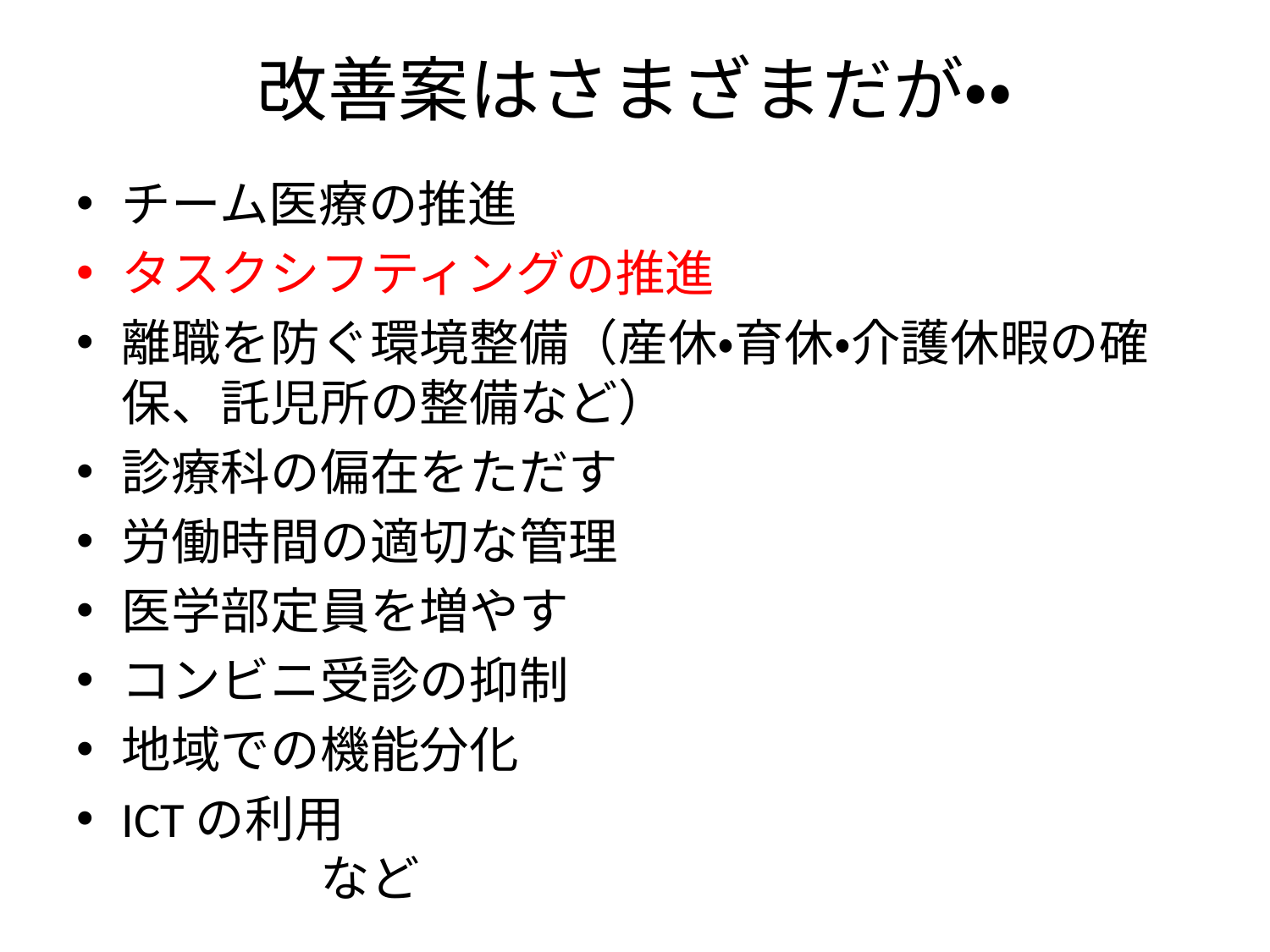

# 改善案はさまざまだが・・
チーム医療の推進
タスクシフティングの推進
離職を防ぐ環境整備（産休・育休・介護休暇の確保、託児所の整備など）
診療科の偏在をただす
労働時間の適切な管理
医学部定員を増やす
コンビニ受診の抑制
地域での機能分化
ICTの利用　　　　　　　　　　　　　　　　　　　　　など